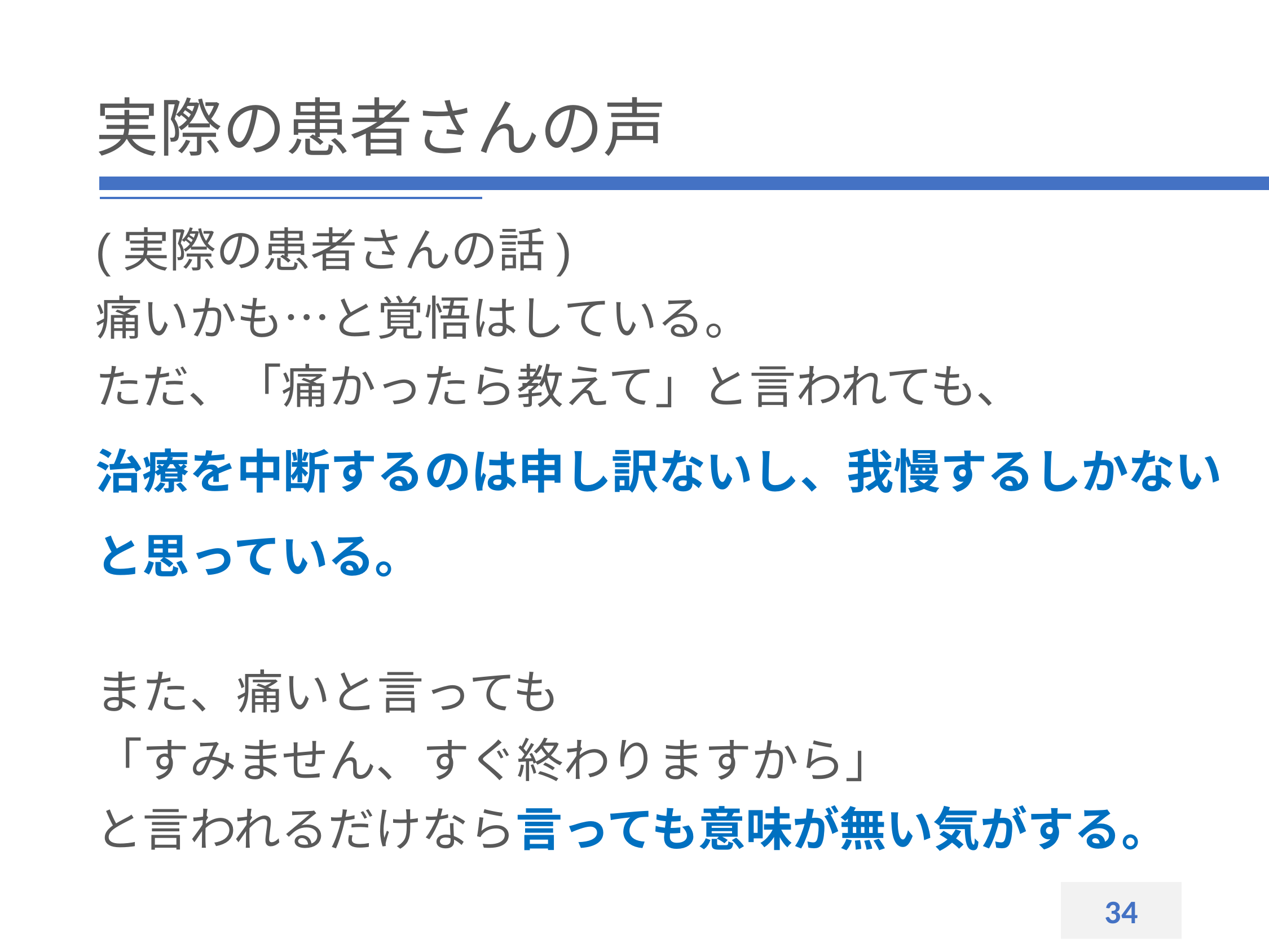

# 実際の患者さんの声
(実際の患者さんの話)
痛いかも…と覚悟はしている。
ただ、「痛かったら教えて」と言われても、
治療を中断するのは申し訳ないし、我慢するしかないと思っている。

また、痛いと言っても
「すみません、すぐ終わりますから」
と言われるだけなら言っても意味が無い気がする。

34